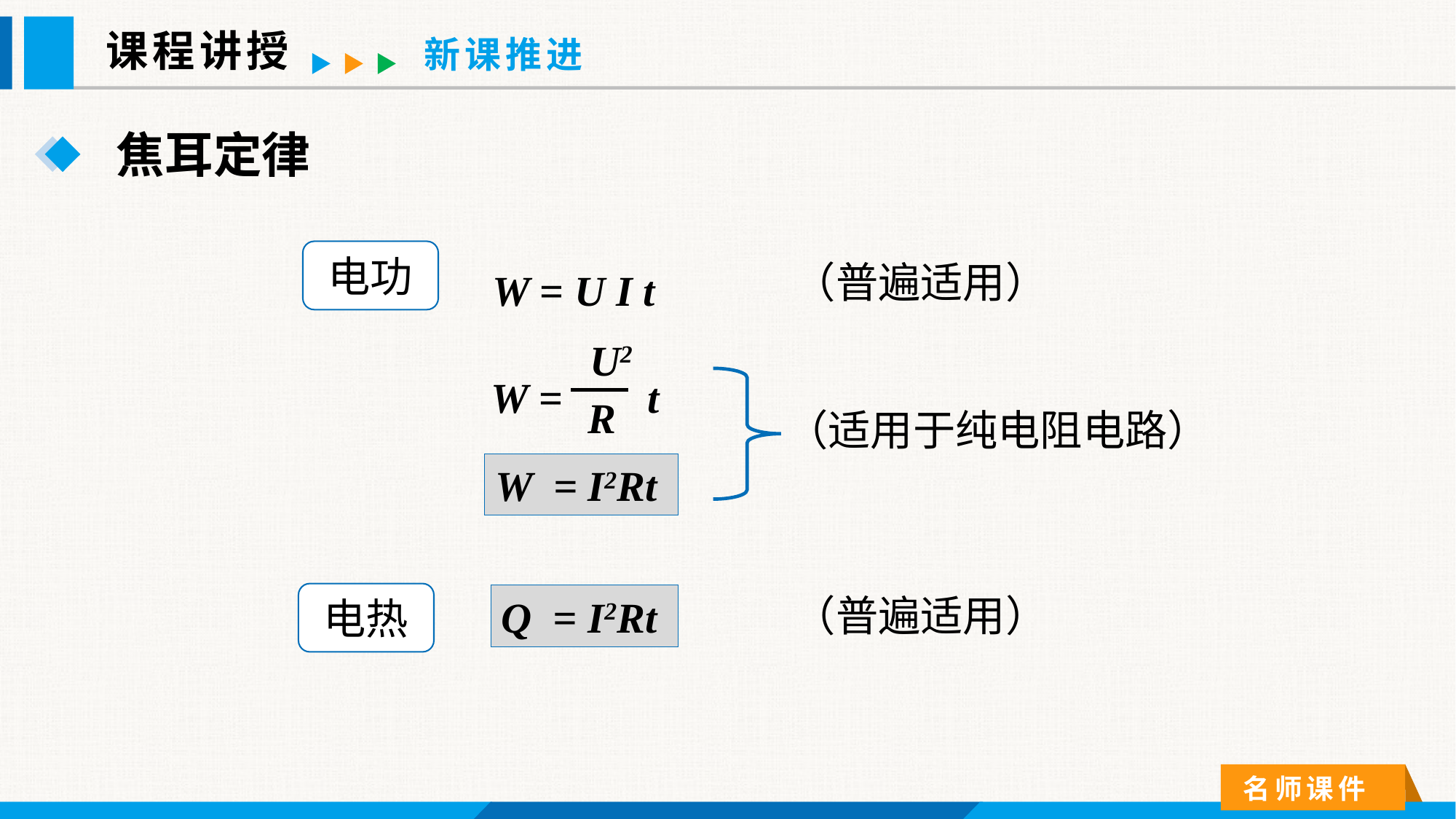

课程讲授
新课推进

焦耳定律

W = U I t
电功
（普遍适用）
U2
R
W =        t

（适用于纯电阻电路）
W  = I2Rt
电热
（普遍适用）
Q  = I2Rt